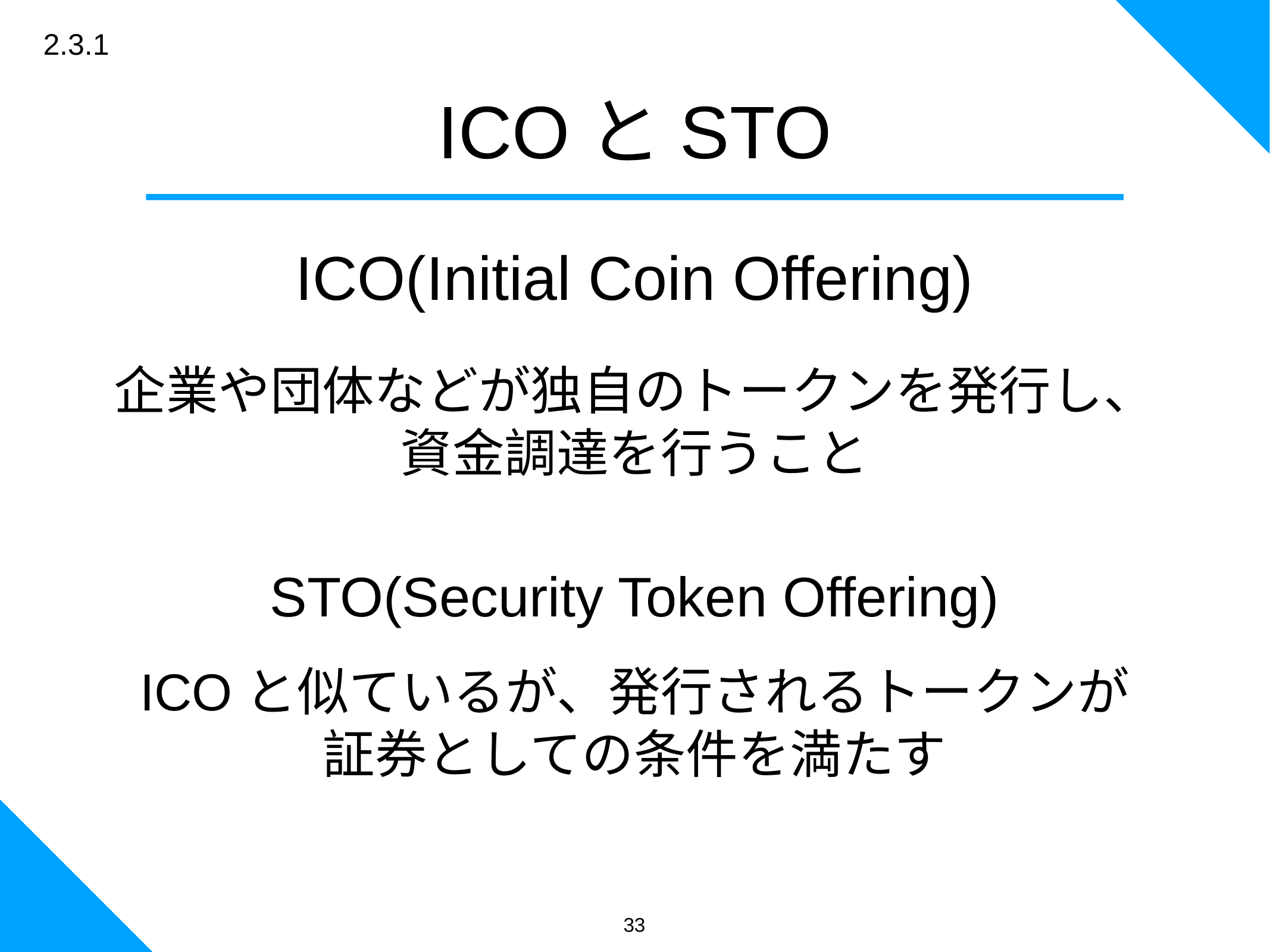

2.3.1
ICOとSTO
ICO(Initial Coin Offering)
企業や団体などが独自のトークンを発行し、
資金調達を行うこと
STO(Security Token Offering)
ICOと似ているが、発行されるトークンが
証券としての条件を満たす
33